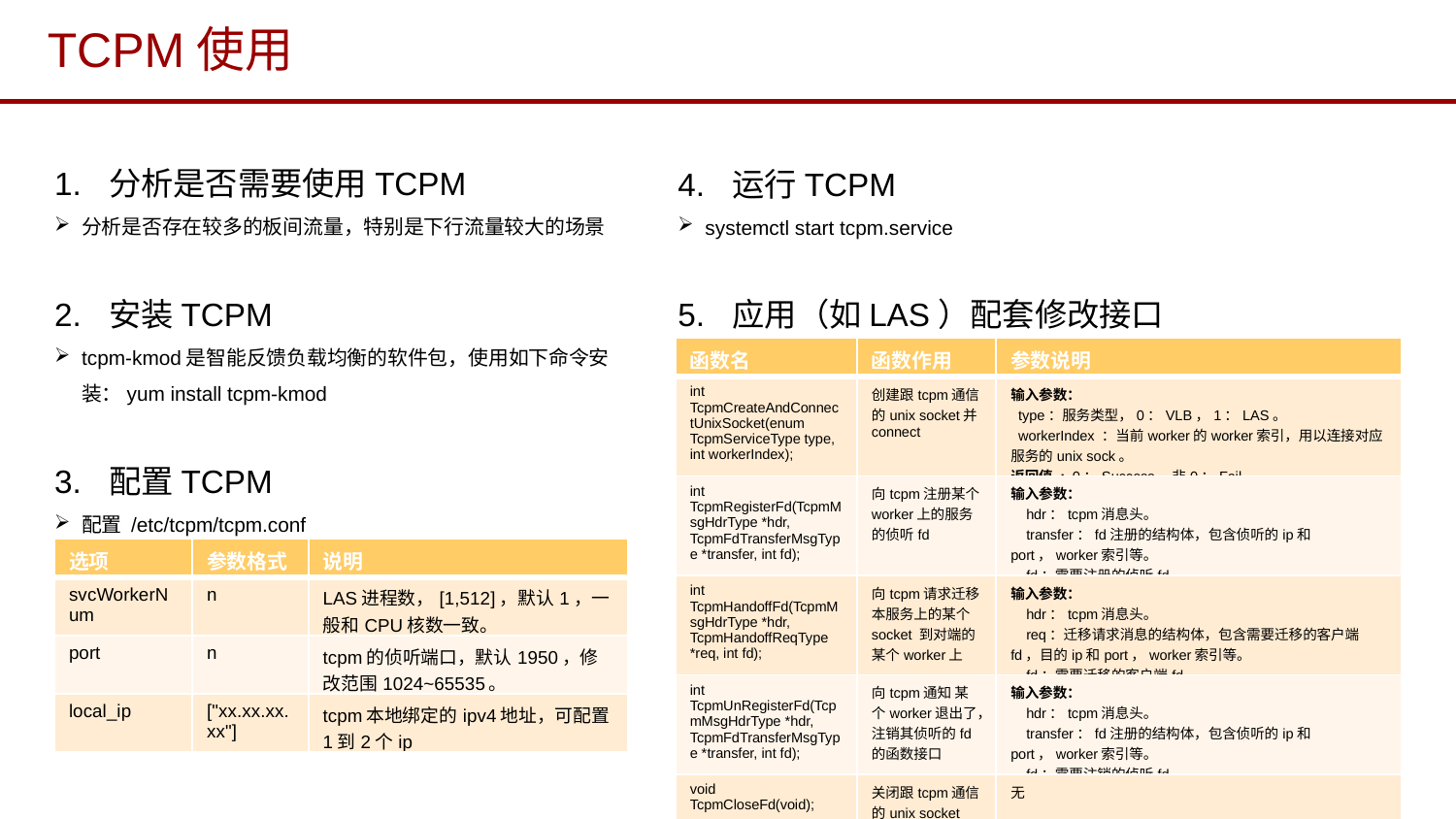

# TCPM使用
分析是否需要使用TCPM
分析是否存在较多的板间流量，特别是下行流量较大的场景

安装TCPM
tcpm-kmod是智能反馈负载均衡的软件包，使用如下命令安装：yum install tcpm-kmod

配置TCPM
配置 /etc/tcpm/tcpm.conf

运行TCPM
systemctl start tcpm.service

应用（如LAS）配套修改接口
| 函数名 | 函数作用 | 参数说明 |
| --- | --- | --- |
| int TcpmCreateAndConnectUnixSocket(enum TcpmServiceType type, int workerIndex); | 创建跟tcpm通信的unix socket并connect | 输入参数： type：服务类型，0：VLB，1：LAS。 workerIndex ：当前worker的worker索引，用以连接对应服务的unix sock。 返回值 : 0：Success，非0：Fail |
| int TcpmRegisterFd(TcpmMsgHdrType \*hdr, TcpmFdTransferMsgType \*transfer, int fd); | 向tcpm注册某个worker上的服务的侦听fd | 输入参数： hdr：tcpm消息头。 transfer：fd注册的结构体，包含侦听的ip和port，worker索引等。 fd：需要注册的侦听fd。 |
| int TcpmHandoffFd(TcpmMsgHdrType \*hdr, TcpmHandoffReqType \*req, int fd); | 向tcpm请求迁移本服务上的某个socket 到对端的某个worker上 | 输入参数： hdr：tcpm消息头。 req：迁移请求消息的结构体，包含需要迁移的客户端fd，目的ip和port，worker索引等。 fd：需要迁移的客户端fd。 |
| int TcpmUnRegisterFd(TcpmMsgHdrType \*hdr, TcpmFdTransferMsgType \*transfer, int fd); | 向tcpm通知 某个worker退出了，注销其侦听的fd的函数接口 | 输入参数： hdr：tcpm消息头。 transfer：fd注册的结构体，包含侦听的ip和port，worker索引等。 fd：需要注销的侦听fd。 |
| void TcpmCloseFd(void); | 关闭跟tcpm通信的unix socket | 无 |
| 选项 | 参数格式 | 说明 |
| --- | --- | --- |
| svcWorkerNum | n | LAS进程数，[1,512]，默认1，一般和CPU核数一致。 |
| port | n | tcpm的侦听端口，默认1950，修改范围1024~65535。 |
| local\_ip | ["xx.xx.xx.xx"] | tcpm本地绑定的ipv4地址，可配置1到2个ip |